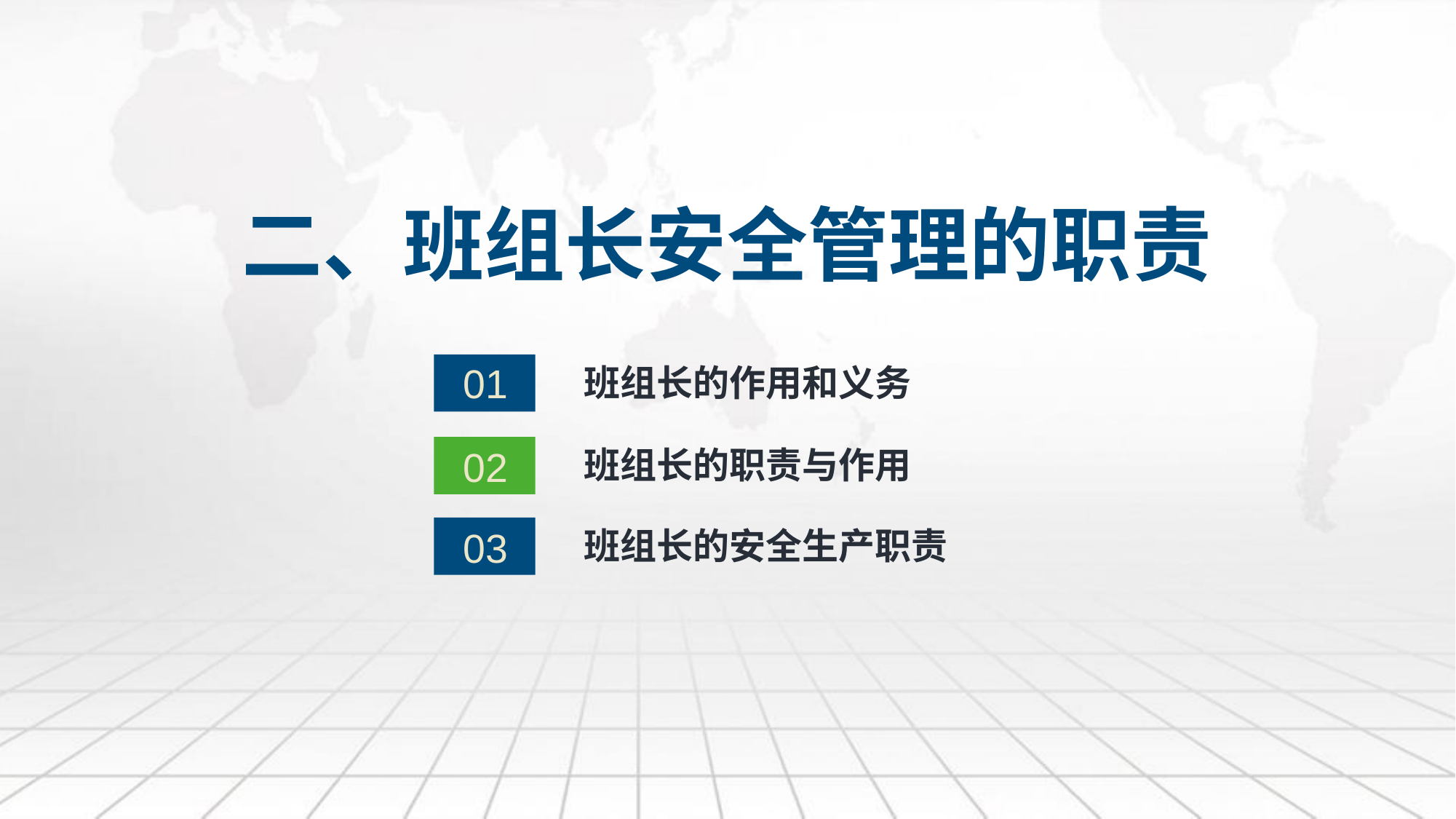

二、班组长安全管理的职责
01

班组长的作用和义务

02
班组长的职责与作用

03
班组长的安全生产职责